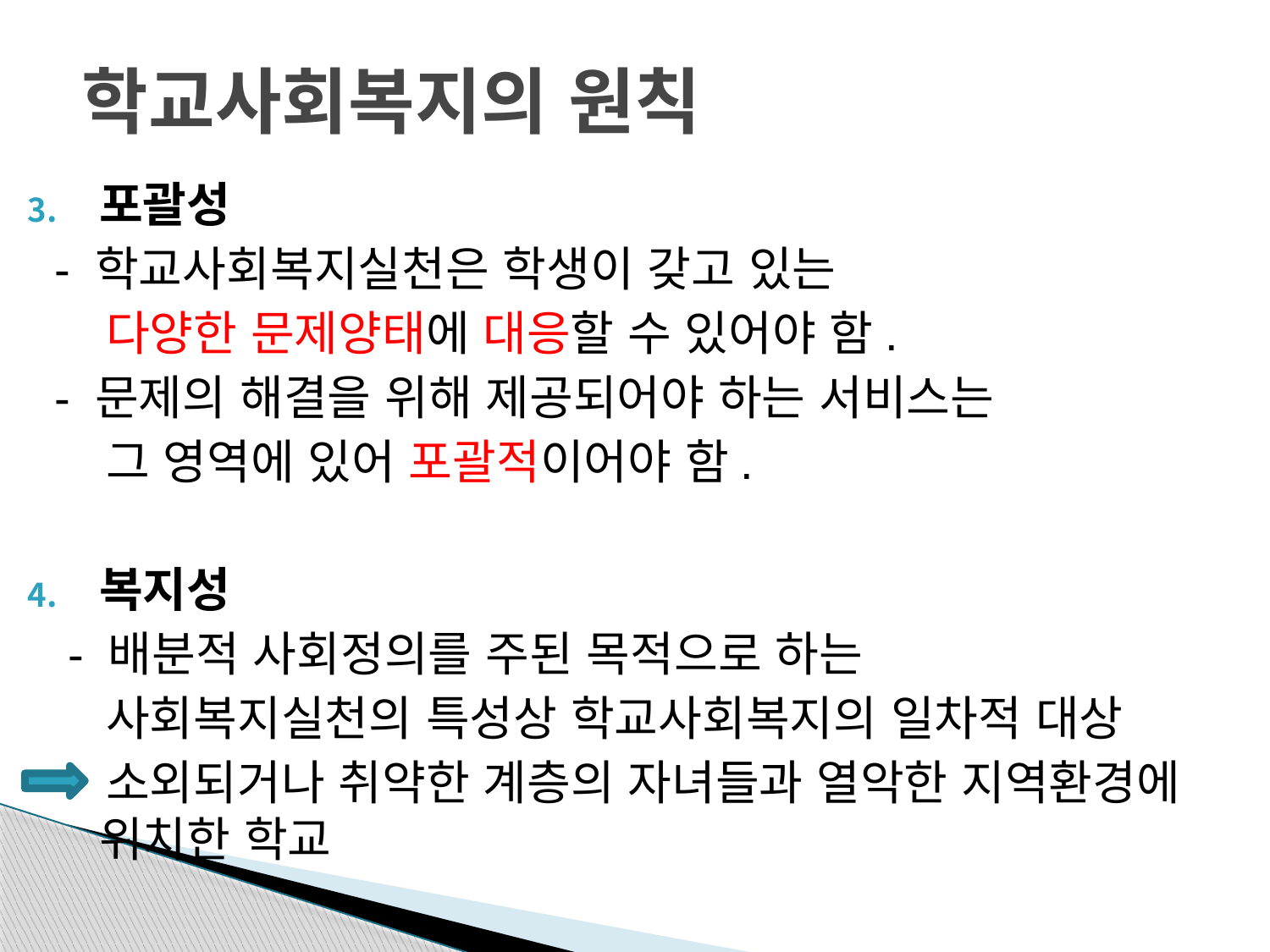

# 학교사회복지의 원칙
포괄성
  - 학교사회복지실천은 학생이 갖고 있는
     다양한 문제양태에 대응할 수 있어야 함.
  - 문제의 해결을 위해 제공되어야 하는 서비스는
     그 영역에 있어 포괄적이어야 함.

복지성
   - 배분적 사회정의를 주된 목적으로 하는
     사회복지실천의 특성상 학교사회복지의 일차적 대상
     소외되거나 취약한 계층의 자녀들과 열악한 지역환경에 위치한 학교